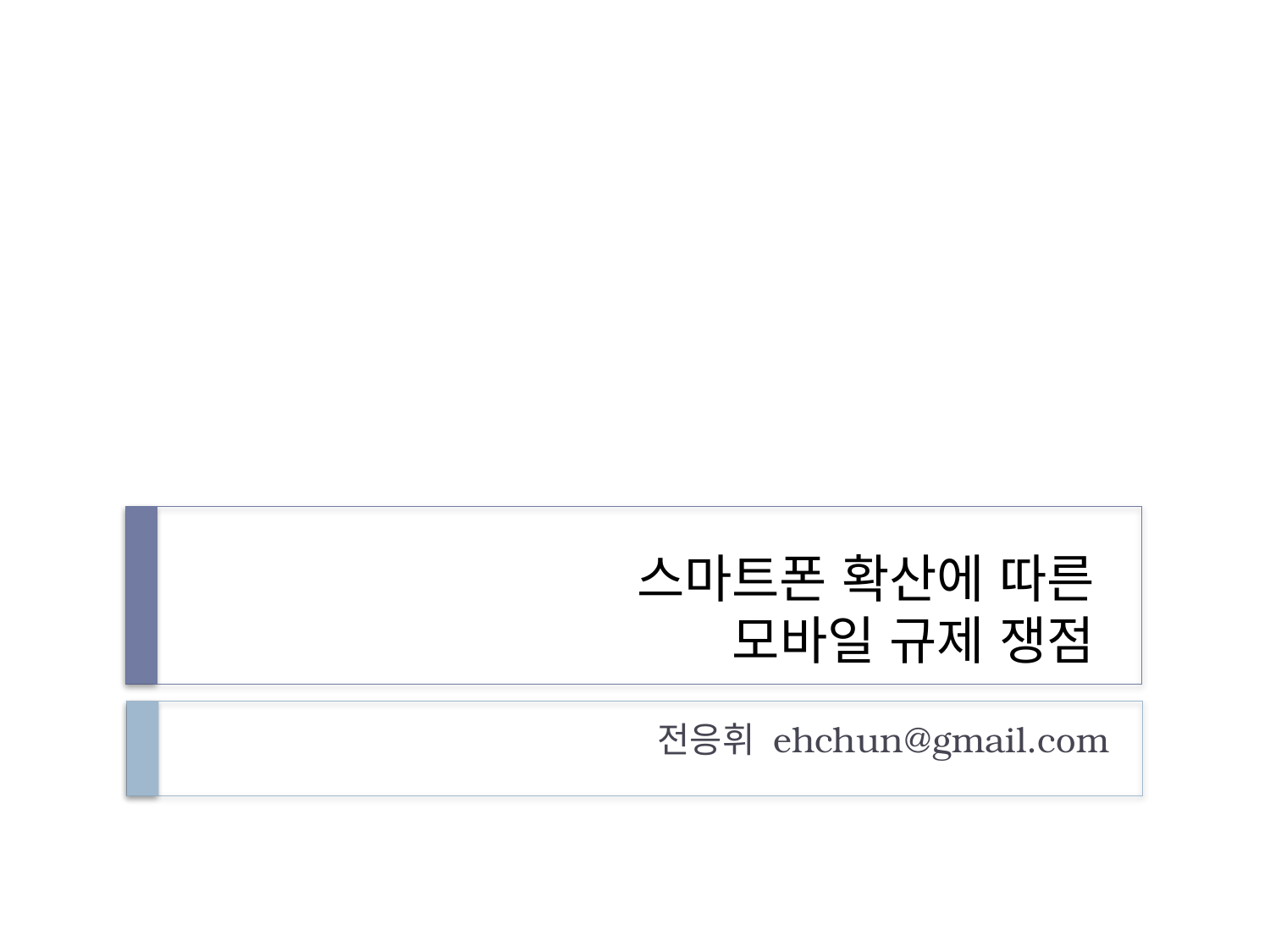

# 스마트폰 확산에 따른 모바일 규제 쟁점
전응휘 ehchun@gmail.com